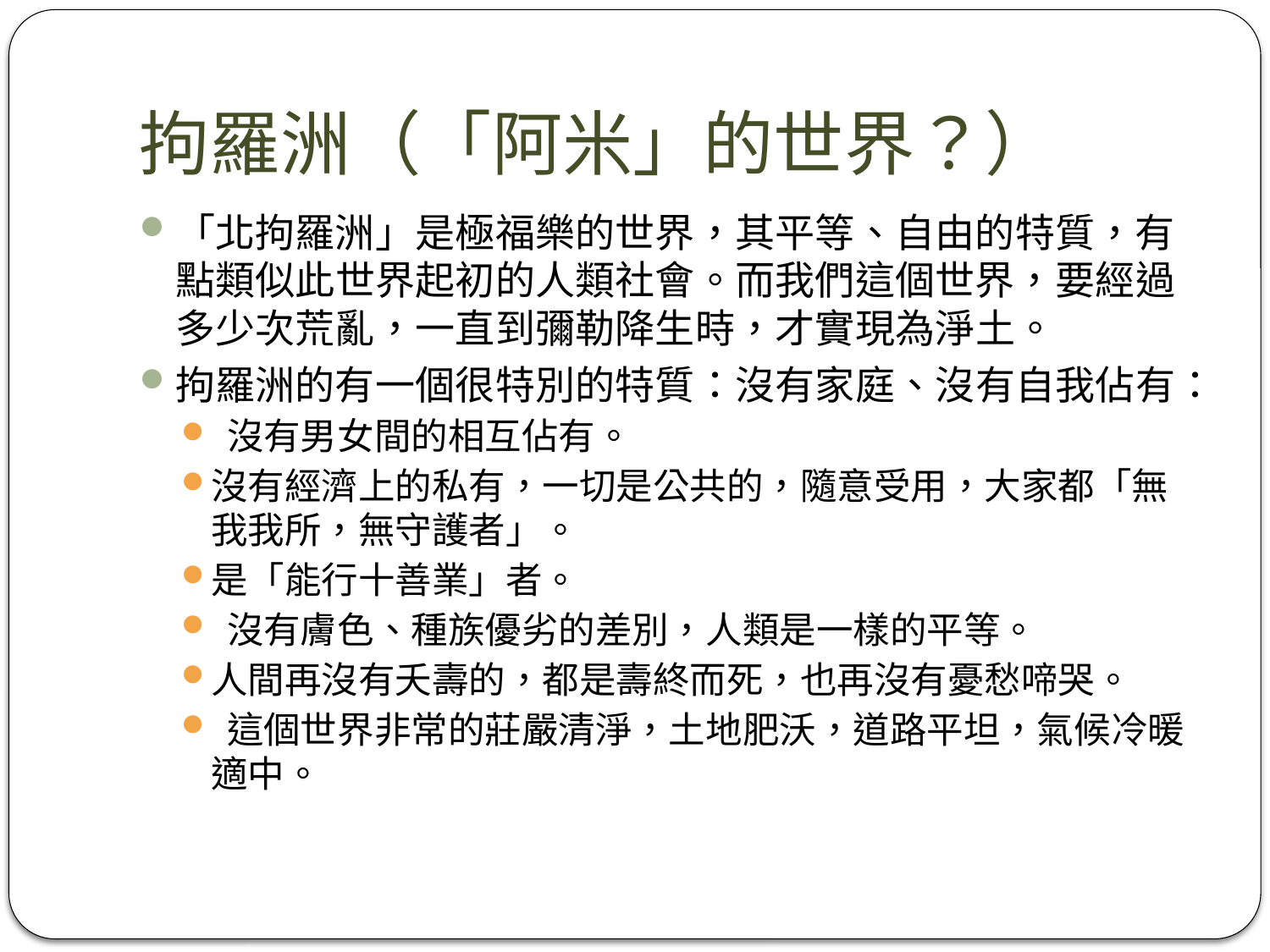

# 拘羅洲（「阿米」的世界？）
「北拘羅洲」是極福樂的世界，其平等、自由的特質，有點類似此世界起初的人類社會。而我們這個世界，要經過多少次荒亂，一直到彌勒降生時，才實現為淨土。
拘羅洲的有一個很特別的特質：沒有家庭、沒有自我佔有：
 沒有男女間的相互佔有。
沒有經濟上的私有，一切是公共的，隨意受用，大家都「無我我所，無守護者」。
是「能行十善業」者。
 沒有膚色、種族優劣的差別，人類是一樣的平等。
人間再沒有夭壽的，都是壽終而死，也再沒有憂愁啼哭。
 這個世界非常的莊嚴清淨，土地肥沃，道路平坦，氣候冷暖適中。